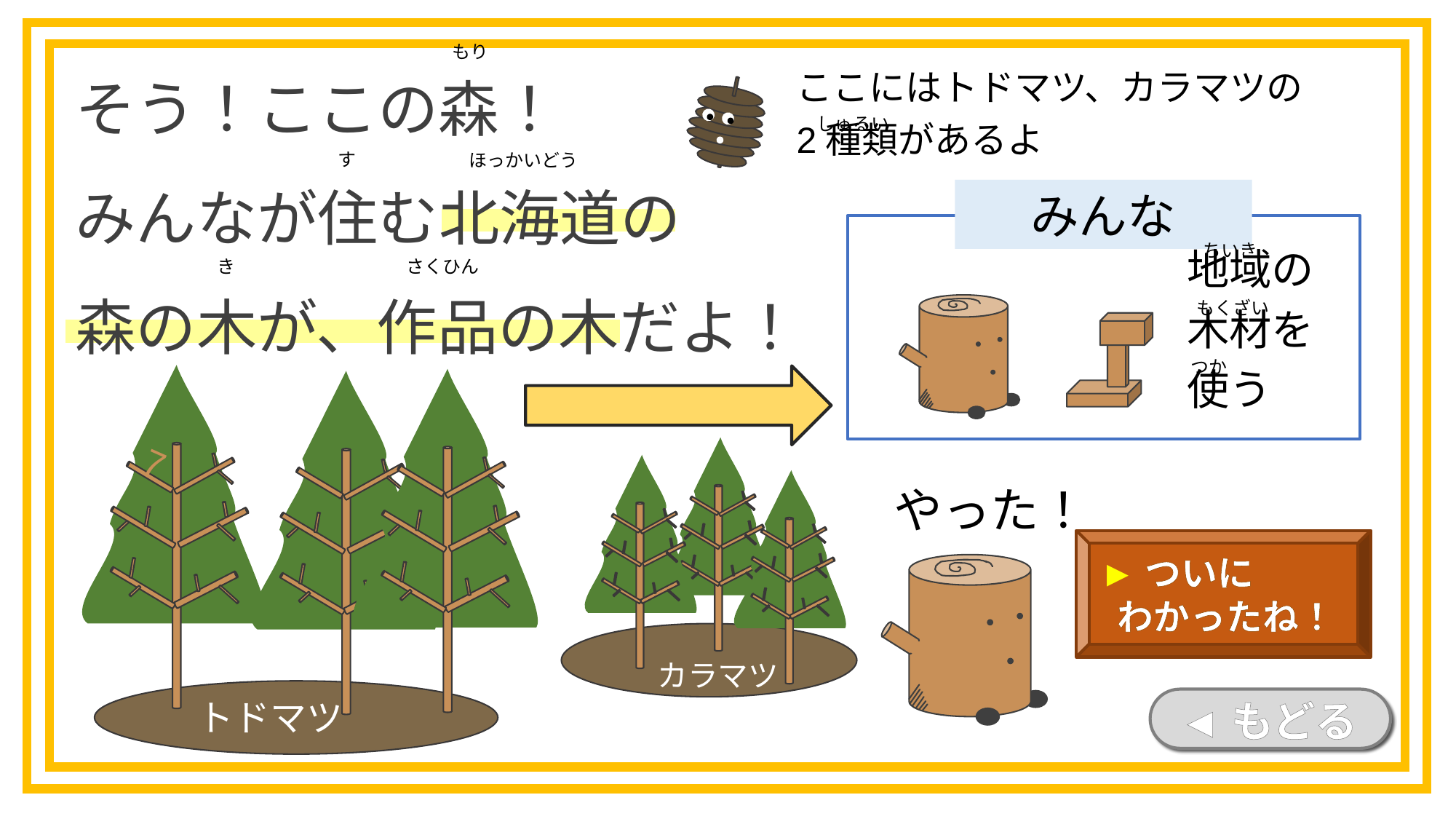

そう！ここの森！
みんなが住む北海道の
森の木が、作品の木だよ！
もり

ここにはトドマツ、カラマツの
2種類があるよ

しゅるい
す
ほっかいどう
みんな

ちいき
地域の
木材を
使う
さくひん
き
もくざい

つか

7

やった！
►ついに
 わかったね！

カラマツ

◄もどる
トドマツ